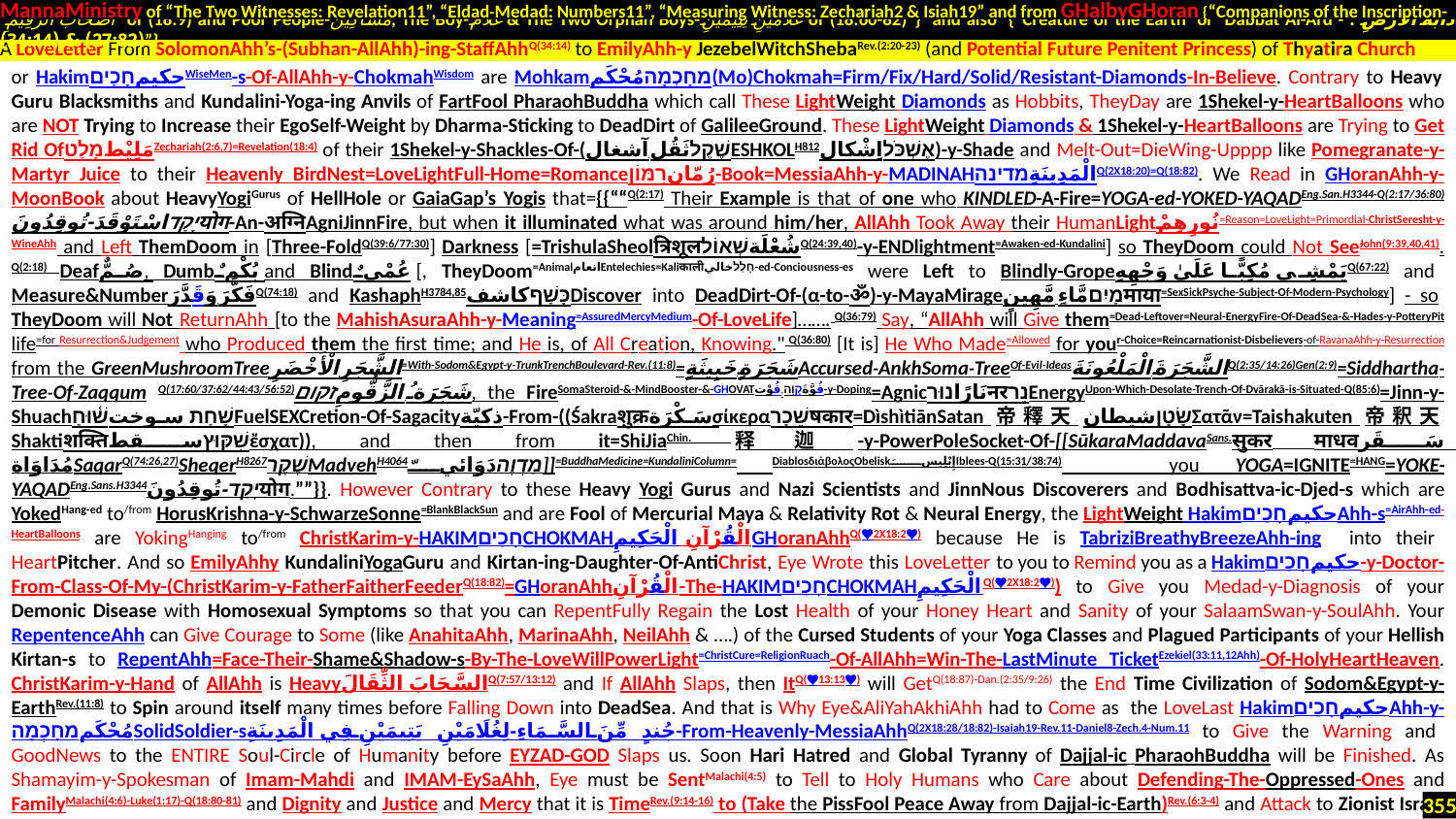

MannaMinistry of “The Two Witnesses: Revelation11”, “Eldad-Medad: Numbers11”, “Measuring Witness: Zechariah2 & Isiah19” and from GHalbyGHoran {“Companions of the Inscription-
 أَصْحَابَ الرَّقِيمِ  of (18:9) and Poor People-مَسَاكِينَ, The Boy-غُلَامُ & The Two Orphan Boys-غُلَامَيْنِ يَتِيمَيْنِ of (18:60-82)”}  and also  {“Creature of the Earth  or  Dabbat Al-Ard - دَابَّةُ الْأَرْضِ : (27:82) & (34:14)”}
.
or HakimحكيمחָכַיםWiseMen-s-Of-AllAhh-y-ChokmahWisdom are Mohkamמחָכְמָהمُحْكَم(Mo)Chokmah=Firm/Fix/Hard/Solid/Resistant-Diamonds-In-Believe. Contrary to Heavy Guru Blacksmiths and Kundalini-Yoga-ing Anvils of FartFool PharaohBuddha which call These LightWeight Diamonds as Hobbits, TheyDay are 1Shekel-y-HeartBalloons who are NOT Trying to Increase their EgoSelf-Weight by Dharma-Sticking to DeadDirt of GalileeGround. These LightWeight Diamonds & 1Shekel-y-HeartBalloons are Trying to Get Rid OfمَلِيْطמָלַטZechariah(2:6,7)=Revelation(18:4) of their 1Shekel-y-Shackles-Of-(שֶׁקֶלثَقُل.آشغالESHKOLH812אֶשְׁכֹּלاِشْكال)-y-Shade and Melt-Out=DieWing-Upppp like Pomegranate-y- Martyr Juice to their Heavenly BirdNest=LoveLightFull-Home=Romanceرُمّانרִמּוֹן-Book=MessiaAhh-y-MADINAHالْمَدِينَةِמדינהQ(2X18:20)=Q(18:82). We Read in GHoranAhh-y-MoonBook about HeavyYogiGurus of HellHole or GaiaGap’s Yogis that={{““Q(2:17) Their Example is that of one who KINDLED-A-Fire=YOGA-ed-YOKED-YAQADEng.San.H3344-Q(2:17/36:80) יָקַדاسْتَوْقَدَ-تُوقِدُونَयोग-An-अग्निAgniJinnFire, but when it illuminated what was around him/her, AllAhh Took Away their HumanLightنُورِهِمْ=Reason=LoveLight=Primordial-ChristSeresht-y-WineAhh and Left ThemDoom in [Three-FoldQ(39:6/77:30)] Darkness [=TrishulaSheolत्रिशूलشُعْلَةשְׁאוֹלQ(24:39,40)-y-ENDlightment=Awaken-ed-Kundalini] so TheyDoom could Not SeeJohn(9:39,40,41). Q(2:18) Deafصُمٌّ, Dumbبُكْمٌ and Blindعُمْيٌ [, TheyDoom=AnimalانعامEntelechies=Kaliकालीחָלַלخالي-ed-Conciousness-es were Left to Blindly-Gropeيَمْشِي مُكِبًّا عَلَىٰ وَجْهِهِQ(67:22) and Measure&Numberفَكَّرَ وَقَدَّرَQ(74:18) and KashaphH3784,85כָּשַׁףکاشفDiscover into DeadDirt-Of-(α-to-ॐ)-y-MayaMirageמַיִםمَّاءٍ مَّهِينٍमाया=SexSickPsyche-Subject-Of-Modern-Psychology] - so TheyDoom will Not ReturnAhh [to the MahishAsuraAhh-y-Meaning=AssuredMercyMedium-Of-LoveLife]……. Q(36:79) Say, “AllAhh will Give them=Dead-Leftover=Neural-EnergyFire-Of-DeadSea-&-Hades-y-PotteryPit life=for Resurrection&Judgement who Produced them the first time; and He is, of All Creation, Knowing." Q(36:80) [It is] He Who Made=Allowed for your-Choice=Reincarnationist-Disbelievers-of-RavanaAhh-y-Resurrection from the GreenMushroomTreeالشَّجَرِ الْأَخْضَرِ=With-Sodom&Egypt-y-TrunkTrenchBoulevard-Rev.(11:8)=شَجَرَةٍ خَبِيثَةٍAccursed-AnkhSoma-TreeOf-Evil-Ideasالشَّجَرَةَ الْمَلْعُونَةَQ(2:35/14:26)Gen(2:9)=Siddhartha-Tree-Of-Zaqqum Q(17:60/37:62/44:43/56:52)شَجَرَةُ الزَّقُّومِזקום, the FireSomaSteroid-&-MindBooster-&-GHOVATقُوَّةَקָוָה-قُوْت-y-Doping=AgnicنَارًاנוּרनरנֵרEnergyUpon-Which-Desolate-Trench-Of-Dvārakā-is-Situated-Q(85:6)=Jinn-y-Shuachשָׁחַת سوختשׁ֫וּחַFuelSEXCretion-Of-Sagacityذكيّة-From-((Śakraशुक्रسَكْرَةσίκεραשֵׁכָרषकार=DìshìtiānSatan帝釋天שָׂטָןشیطانΣατᾶν=Taishakuten帝釈天Shaktiशक्तिשִׁקּוּץسقطἔσχατ)), and then from it=ShiJiaChin.释迦-y-PowerPoleSocket-Of-[[SūkaraMaddavaSans.सुकर माधवسَقَر مُدَاوَاةSaqarQ(74:26,27)SheqerH8267שֶׁקֶרMadvehH4064מַדְוֶהدَوَائيّ]]=BuddhaMedicine=KundaliniColumn= DiablosδιάβολοςObeliskإِبْلِيسَIblees-Q(15:31/38:74)   you YOGA=IGNITE=HANG=YOKE-YAQADEng.Sans.H3344יָקַד-تُوقِدُونَयोग.””}}. However Contrary to these Heavy Yogi Gurus and Nazi Scientists and JinnNous Discoverers and Bodhisattva-ic-Djed-s which are YokedHang-ed to/from HorusKrishna-y-SchwarzeSonne=BlankBlackSun and are Fool of Mercurial Maya & Relativity Rot & Neural Energy, the LightWeight HakimحكيمחָכַיםAhh-s=AirAhh-ed-HeartBalloons are YokingHanging to/from ChristKarim-y-HAKIMחָכַיםCHOKMAHالْقُرْآنِ الْحَكِيمِGHoranAhhQ(♥2X18:2♥) because He is TabriziBreathyBreezeAhh-ing  into their HeartPitcher. And so EmilyAhhy KundaliniYogaGuru and Kirtan-ing-Daughter-Of-AntiChrist, Eye Wrote this LoveLetter to you to Remind you as a Hakimحكيمחָכַים-y-Doctor-From-Class-Of-My-(ChristKarim-y-FatherFaitherFeederQ(18:82)=GHoranAhhالْقُرْآنِ-The-HAKIMחָכַיםCHOKMAHالْحَكِيمِQ(♥2X18:2♥)) to Give you Medad-y-Diagnosis of your Demonic Disease with Homosexual Symptoms so that you can RepentFully Regain the Lost Health of your Honey Heart and Sanity of your SalaamSwan-y-SoulAhh. Your RepentenceAhh can Give Courage to Some (like AnahitaAhh, MarinaAhh, NeilAhh & ….) of the Cursed Students of your Yoga Classes and Plagued Participants of your Hellish Kirtan-s to RepentAhh=Face-Their-Shame&Shadow-s-By-The-LoveWillPowerLight=ChristCure=ReligionRuach-Of-AllAhh=Win-The-LastMinute TicketEzekiel(33:11,12Ahh)-Of-HolyHeartHeaven. ChristKarim-y-Hand of AllAhh is Heavyالسَّحَابَ الثِّقَالَQ(7:57/13:12) and If AllAhh Slaps, then ItQ(♥13:13♥) will GetQ(18:87)-Dan.(2:35/9:26) the End Time Civilization of Sodom&Egypt-y-EarthRev.(11:8) to Spin around itself many times before Falling Down into DeadSea. And that is Why Eye&AliYahAkhiAhh had to Come as  the LoveLast HakimحكيمחָכַיםAhh-y-مُحْكَمמחָכְמָהSolidSoldier-sجُندٍ مِّنَ السَّمَاءِ-لِغُلَامَيْنِ يَتِيمَيْنِ فِي الْمَدِينَةِ-From-Heavenly-MessiaAhhQ(2X18:28/18:82)-Isaiah19-Rev.11-Daniel8-Zech.4-Num.11 to Give the Warning and GoodNews to the ENTIRE Soul-Circle of Humanity before EYZAD-GOD Slaps us. Soon Hari Hatred and Global Tyranny of Dajjal-ic PharaohBuddha will be Finished. As Shamayim-y-Spokesman of Imam-Mahdi and IMAM-EySaAhh, Eye must be SentMalachi(4:5) to Tell to Holy Humans who Care about Defending-The-Oppressed-Ones and FamilyMalachi(4:6)-Luke(1:17)-Q(18:80-81) and Dignity and Justice and Mercy that it is TimeRev.(9:14-16) to (Take the PissFool Peace Away from Dajjal-ic-Earth)Rev.(6:3-4) and Attack to Zionist Israel of PharaohBuddha which is Supported by his 10 Tyrant KingsRev.(17:12-14) such as Recep Tayyip Erdoğan, Mohammad Bin Salman Al Saud, Xi Jinping and ……
A LoveLetter From SolomonAhh’s-(Subhan-AllAhh)-ing-StaffAhhQ(34:14) to EmilyAhh-y JezebelWitchShebaRev.(2:20-23) (and Potential Future Penitent Princess) of Thyatira Church
355